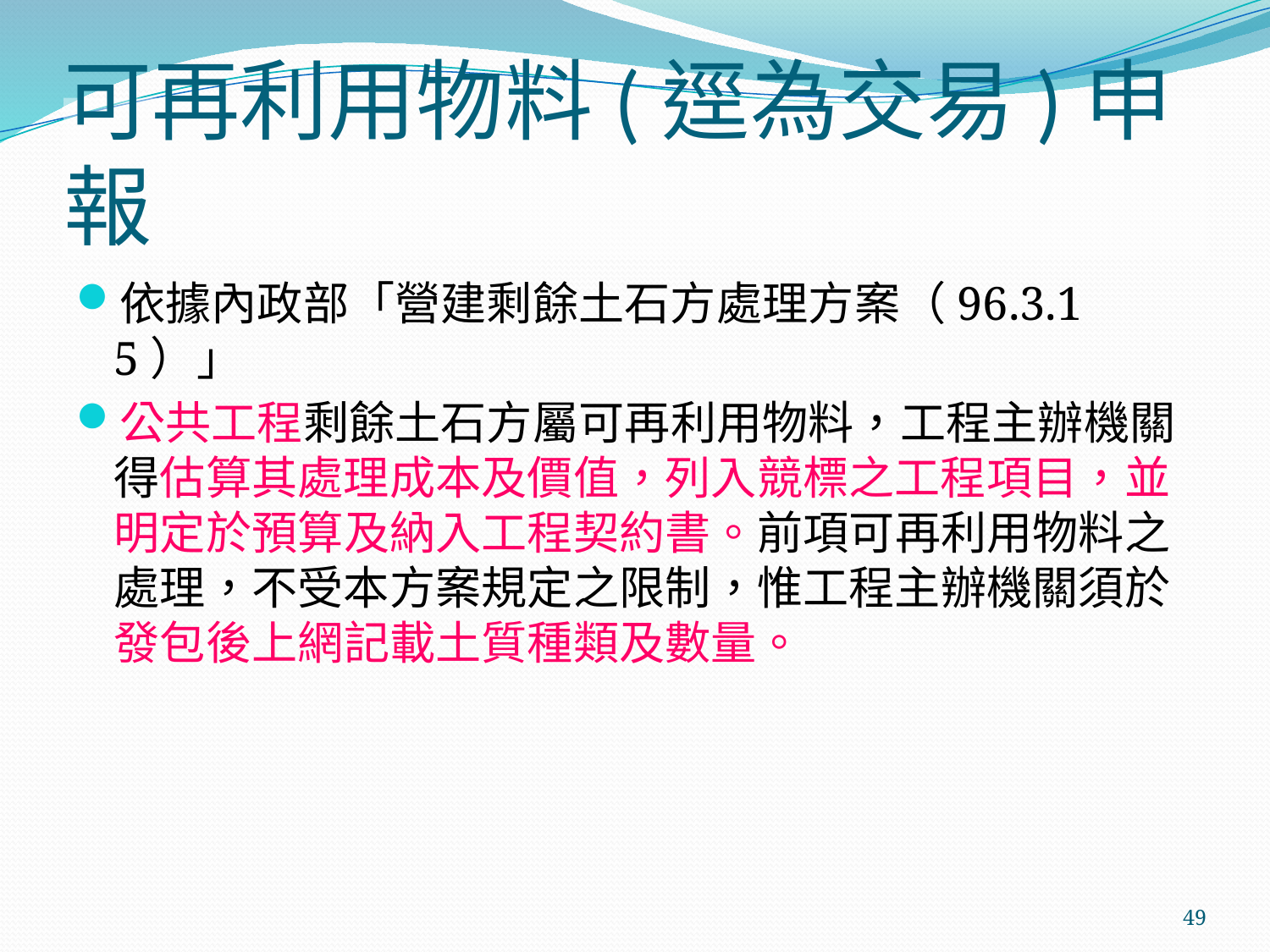

# 可再利用物料(逕為交易)申報
依據內政部「營建剩餘土石方處理方案（96.3.15）」
公共工程剩餘土石方屬可再利用物料，工程主辦機關得估算其處理成本及價值，列入競標之工程項目，並明定於預算及納入工程契約書。前項可再利用物料之處理，不受本方案規定之限制，惟工程主辦機關須於發包後上網記載土質種類及數量。
49